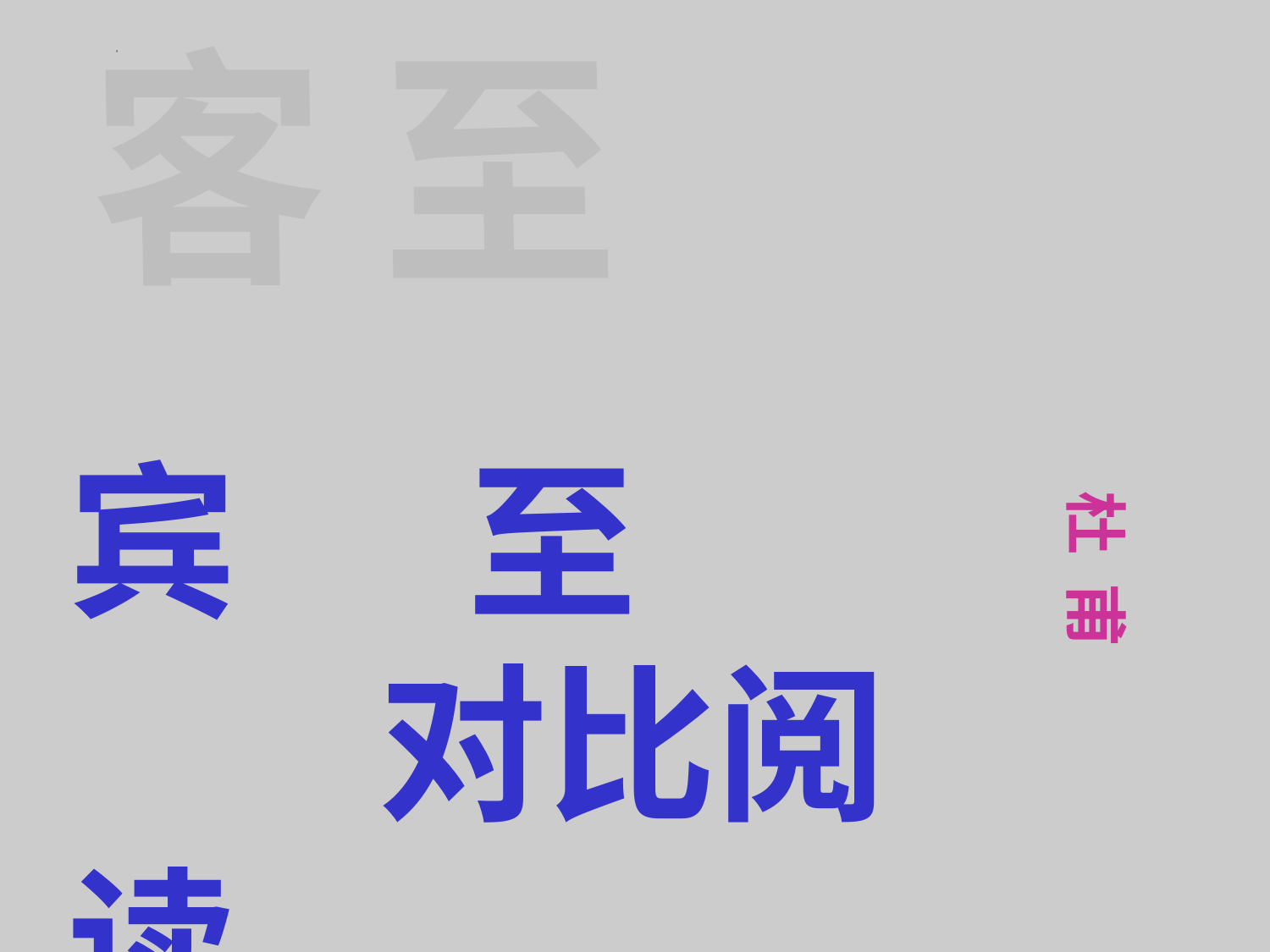

客 至
宾      至
       对比阅读
杜  甫